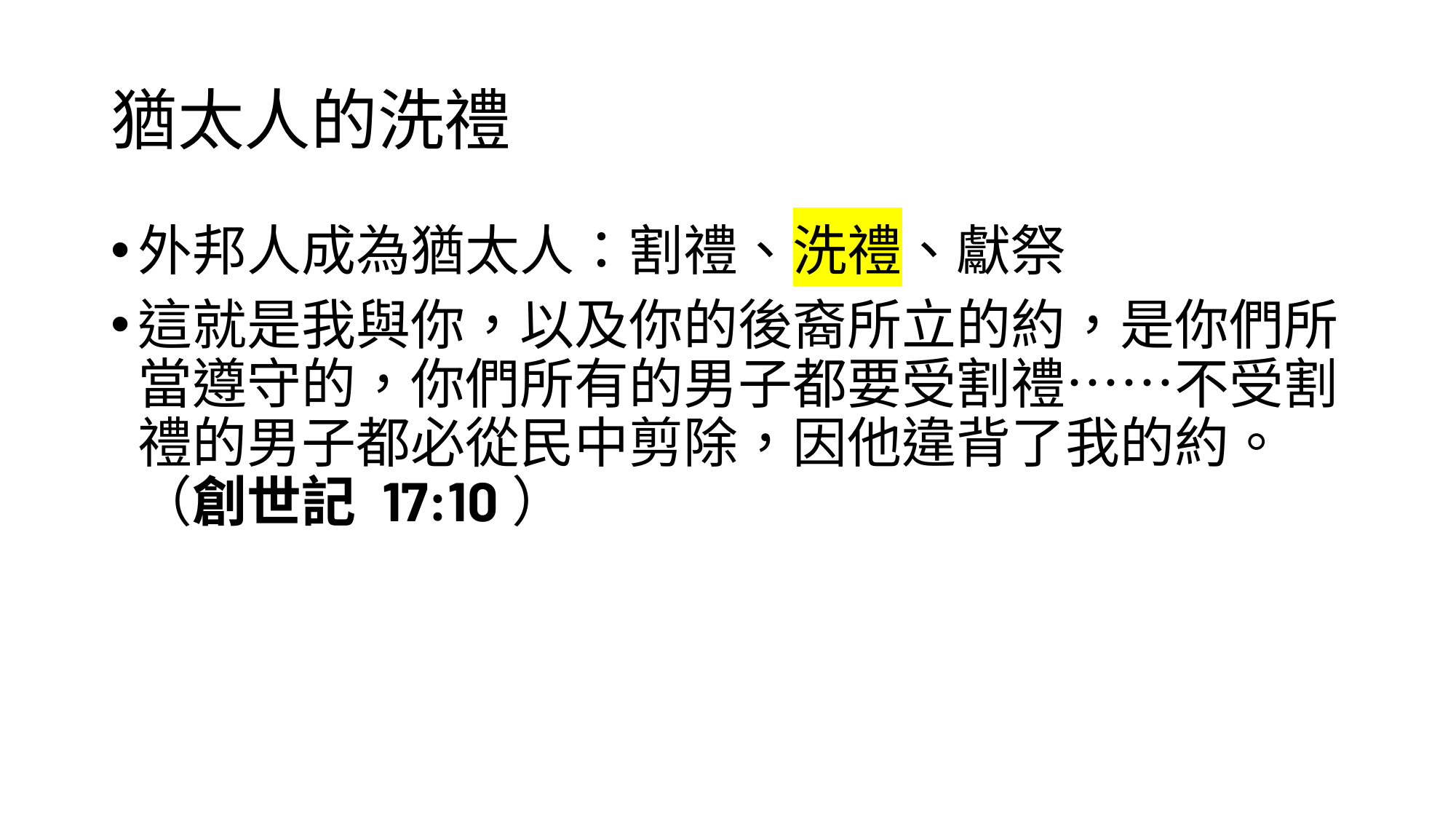

# 猶太人的洗禮
外邦人成為猶太人：割禮、洗禮、獻祭
這就是我與你，以及你的後裔所立的約，是你們所當遵守的，你們所有的男子都要受割禮⋯⋯不受割禮的男子都必從民中剪除，因他違背了我的約。 （創世記 17:10）